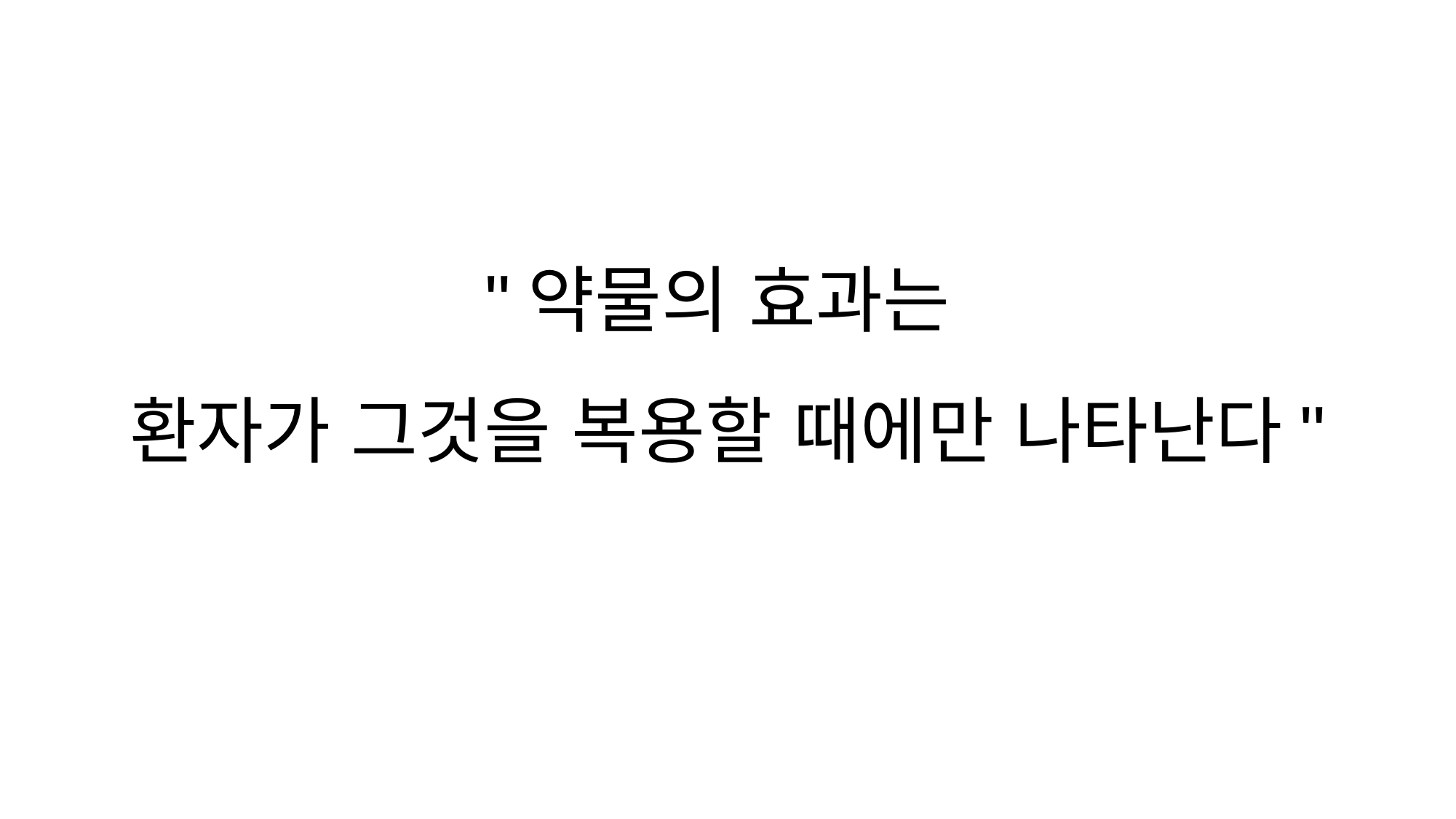

# "약물의 효과는 환자가 그것을 복용할 때에만 나타난다"